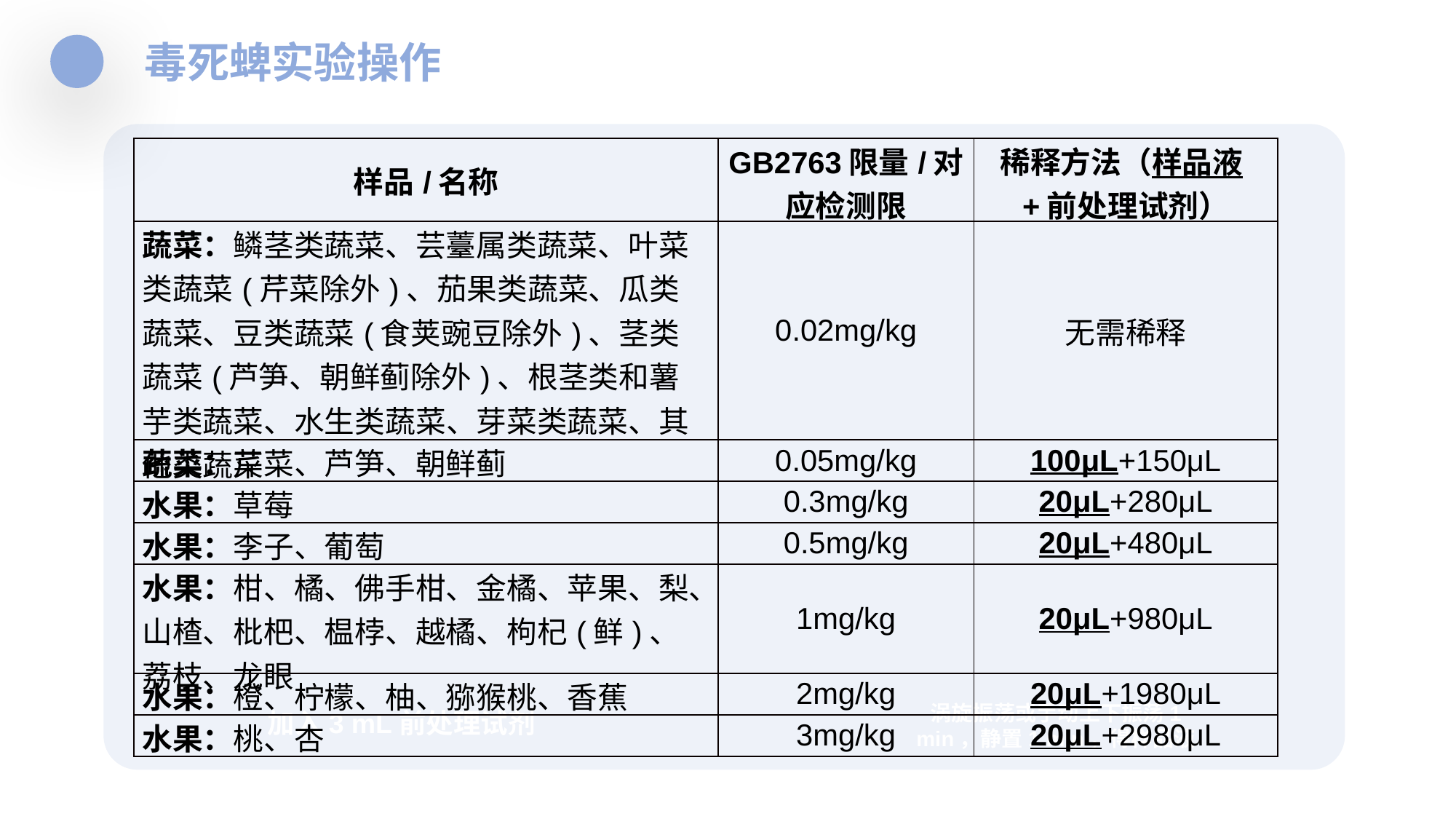

毒死蜱实验操作

| 样品/名称 | GB2763限量/对应检测限 | 稀释方法（样品液+前处理试剂） |
| --- | --- | --- |
| 蔬菜：鳞茎类蔬菜、芸薹属类蔬菜、叶菜类蔬菜(芹菜除外)、茄果类蔬菜、瓜类蔬菜、豆类蔬菜(食荚豌豆除外)、茎类蔬菜(芦笋、朝鲜蓟除外)、根茎类和薯芋类蔬菜、水生类蔬菜、芽菜类蔬菜、其他类蔬菜 | 0.02mg/kg | 无需稀释 |
| 蔬菜：芹菜、芦笋、朝鲜蓟 | 0.05mg/kg | 100μL+150μL |
| 水果：草莓 | 0.3mg/kg | 20μL+280μL |
| 水果：李子、葡萄 | 0.5mg/kg | 20μL+480μL |
| 水果：柑、橘、佛手柑、金橘、苹果、梨、山楂、枇杷、榅桲、越橘、枸杞(鲜)、荔枝、龙眼 | 1mg/kg | 20μL+980μL |
| 水果：橙、柠檬、柚、猕猴桃、香蕉 | 2mg/kg | 20μL+1980μL |
| 水果：桃、杏 | 3mg/kg | 20μL+2980μL |
涡旋振荡或手动上下振荡1 min，静置1 min，得样品液
加入3 mL前处理试剂